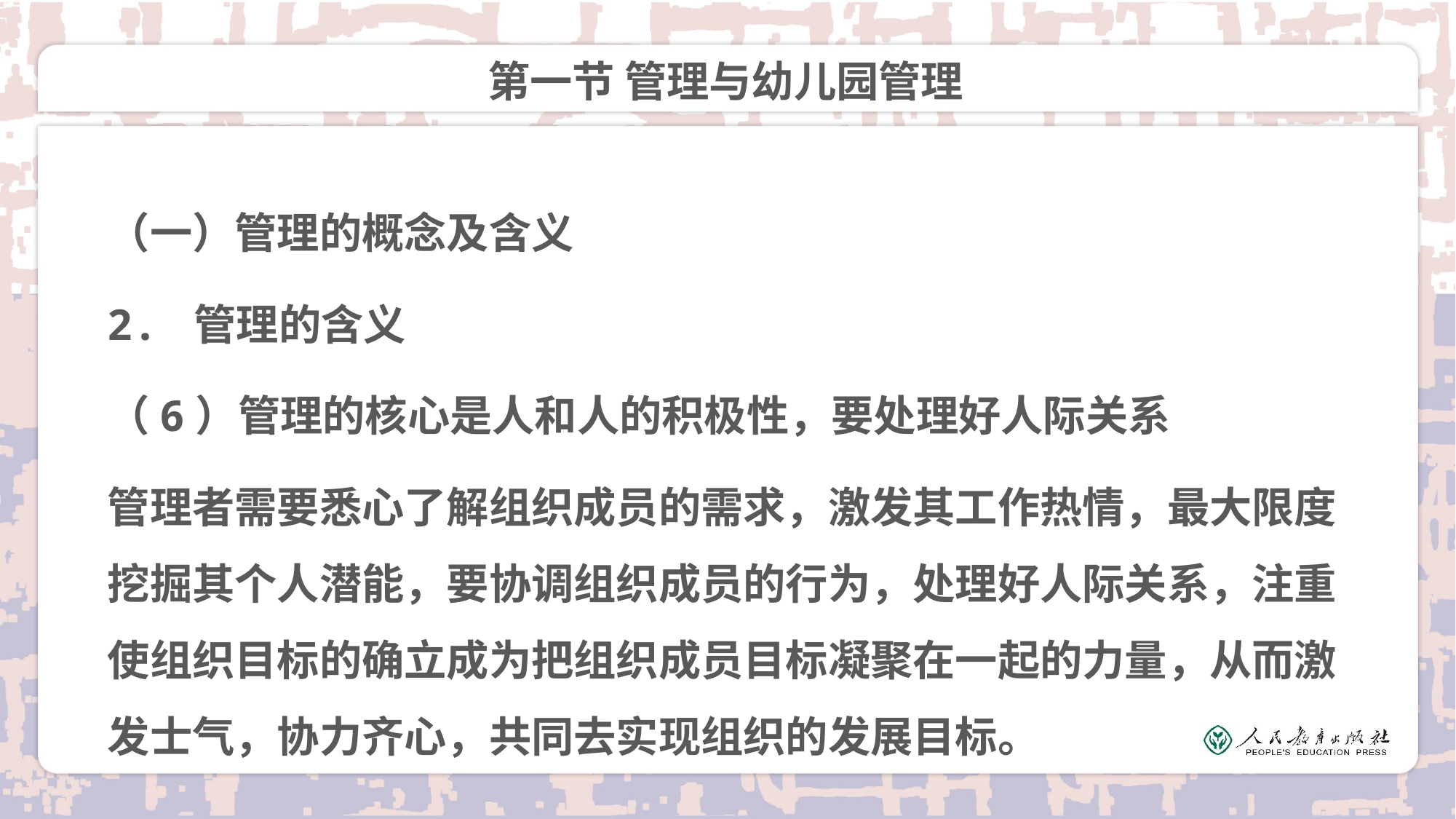

# 第一节 管理与幼儿园管理
（一）管理的概念及含义
2. 管理的含义
（6）管理的核心是人和人的积极性，要处理好人际关系
管理者需要悉心了解组织成员的需求，激发其工作热情，最大限度挖掘其个人潜能，要协调组织成员的行为，处理好人际关系，注重使组织目标的确立成为把组织成员目标凝聚在一起的力量，从而激发士气，协力齐心，共同去实现组织的发展目标。